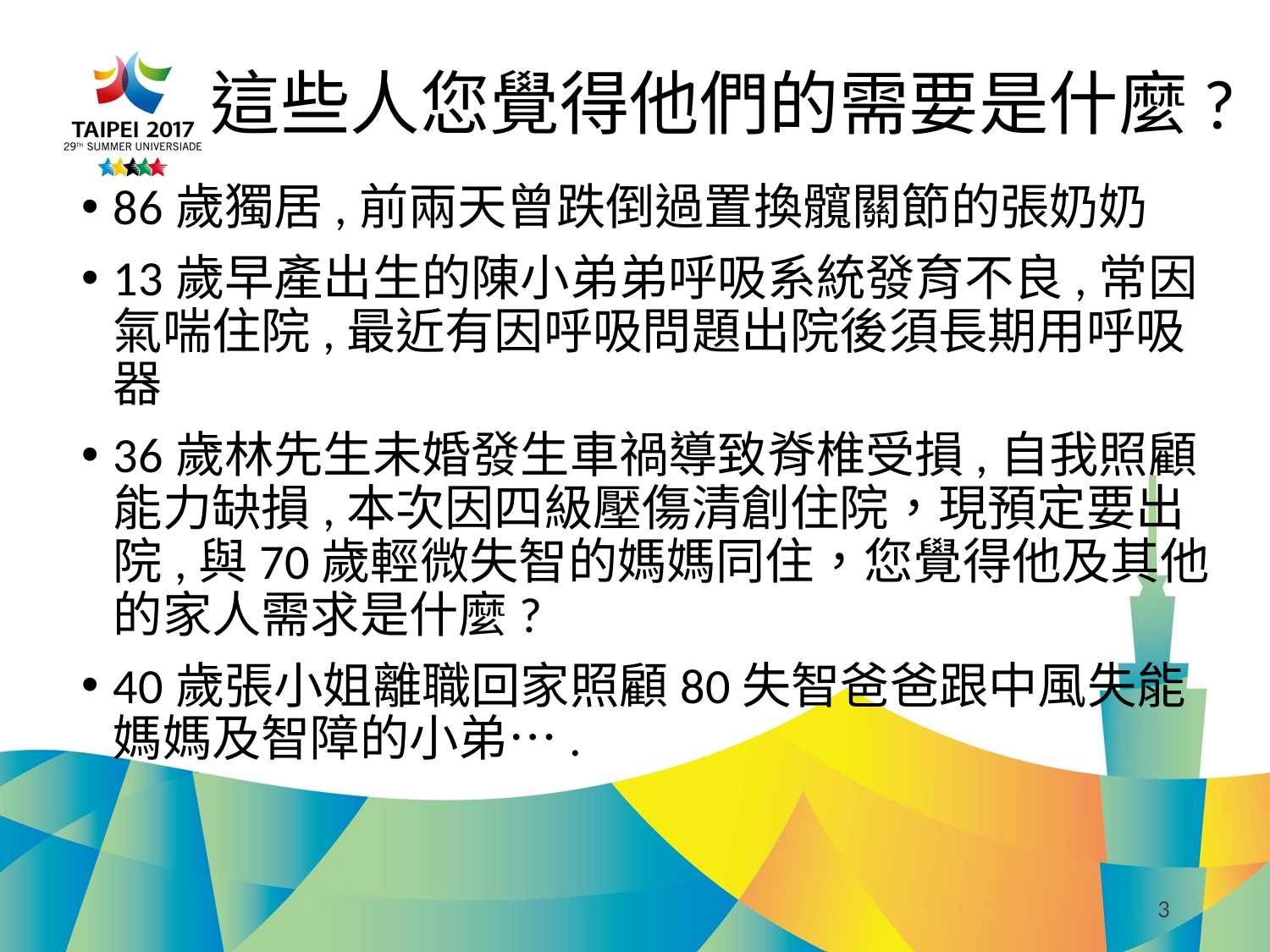

# 這些人您覺得他們的需要是什麼?
86歲獨居,前兩天曾跌倒過置換髖關節的張奶奶
13歲早產出生的陳小弟弟呼吸系統發育不良,常因氣喘住院,最近有因呼吸問題出院後須長期用呼吸器
36歲林先生未婚發生車禍導致脊椎受損,自我照顧能力缺損,本次因四級壓傷清創住院，現預定要出院,與70歲輕微失智的媽媽同住，您覺得他及其他的家人需求是什麼?
40歲張小姐離職回家照顧80失智爸爸跟中風失能媽媽及智障的小弟….

3